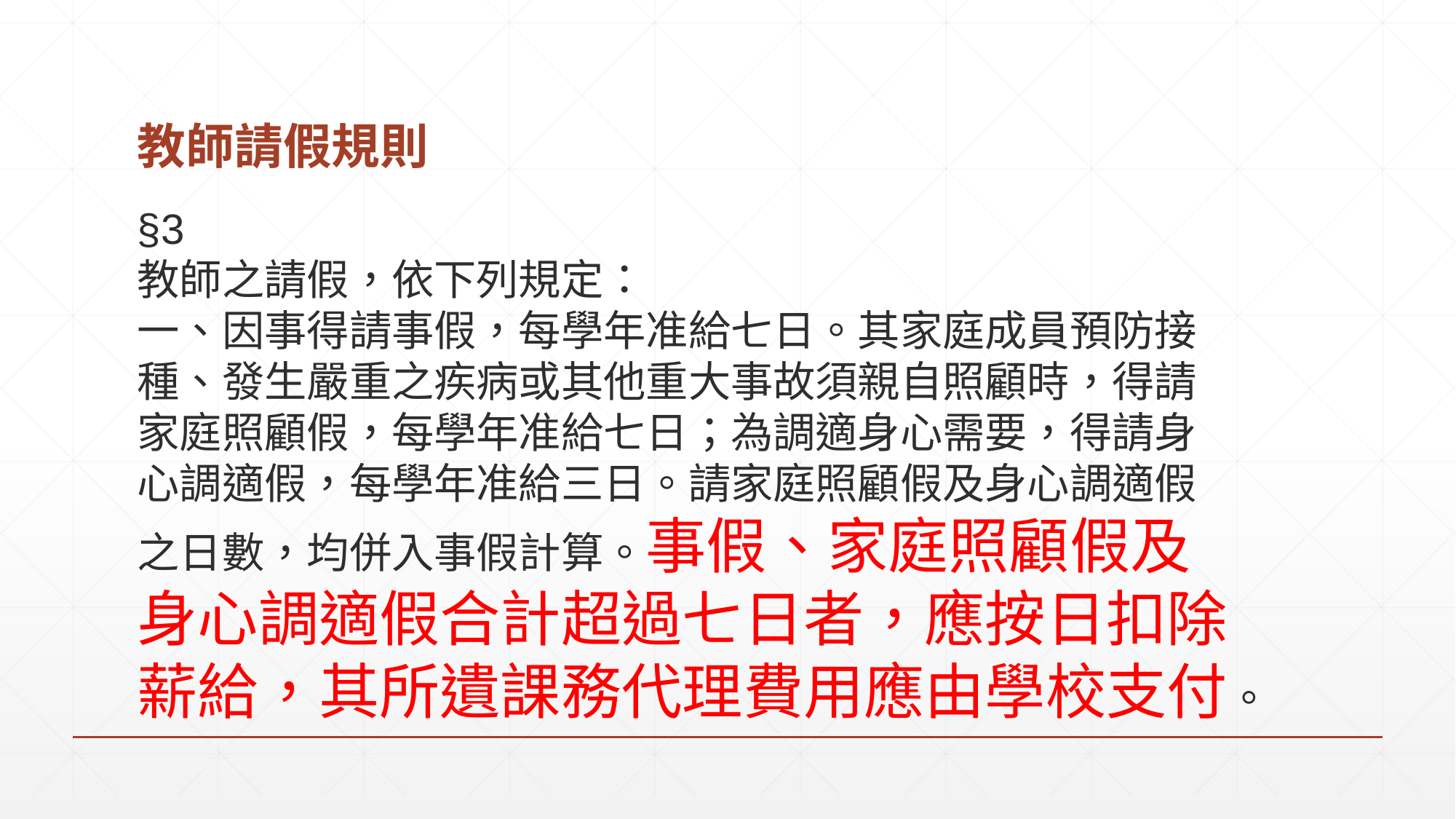

# 教師請假規則
§3
教師之請假，依下列規定：
一、因事得請事假，每學年准給七日。其家庭成員預防接種、發生嚴重之疾病或其他重大事故須親自照顧時，得請家庭照顧假，每學年准給七日；為調適身心需要，得請身心調適假，每學年准給三日。請家庭照顧假及身心調適假之日數，均併入事假計算。事假、家庭照顧假及身心調適假合計超過七日者，應按日扣除薪給，其所遺課務代理費用應由學校支付。